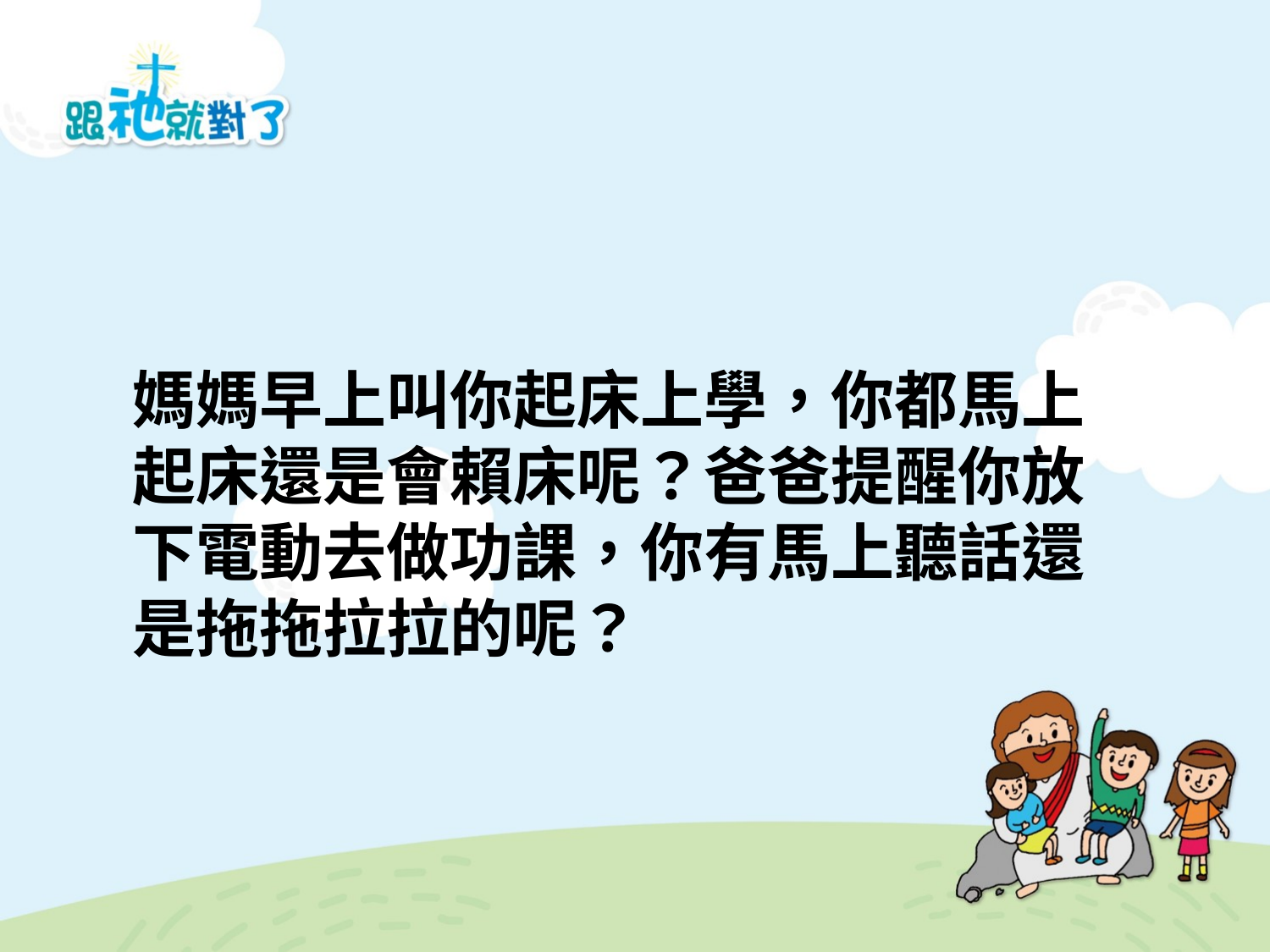

媽媽早上叫你起床上學，你都馬上起床還是會賴床呢？爸爸提醒你放下電動去做功課，你有馬上聽話還是拖拖拉拉的呢？